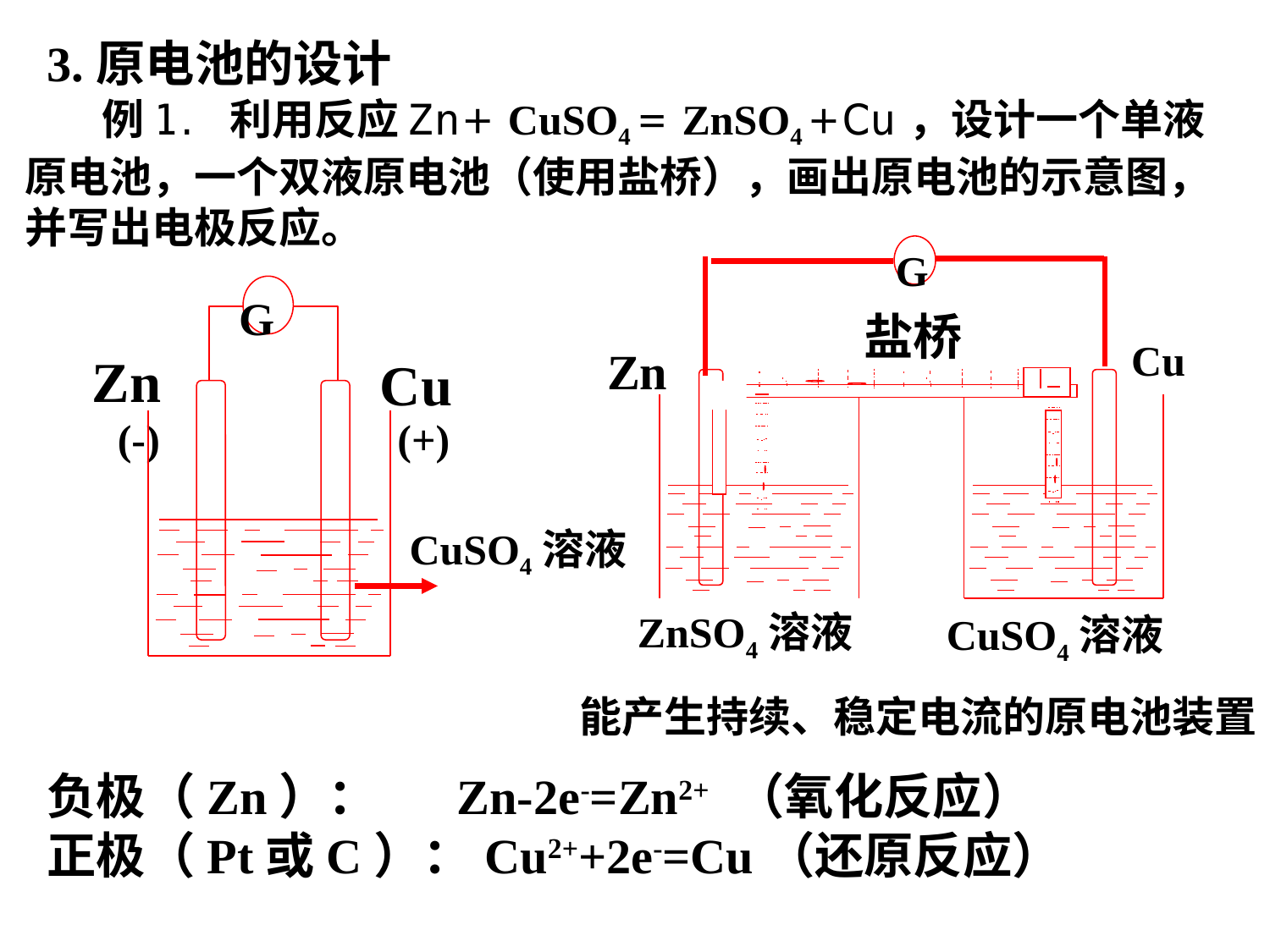

3.原电池的设计
       例1.  利用反应Zn+ CuSO4 = ZnSO4 +Cu，设计一个单液原电池，一个双液原电池（使用盐桥），画出原电池的示意图，并写出电极反应。

 G

ZnSO4溶液
CuSO4溶液

盐桥
Cu
Zn

 G
Zn
Cu

(-)
(+)
CuSO4溶液
能产生持续、稳定电流的原电池装置
负极（Zn）：      Zn-2e-=Zn2+  （氧化反应）
正极（Pt或C）：Cu2++2e-=Cu（还原反应）